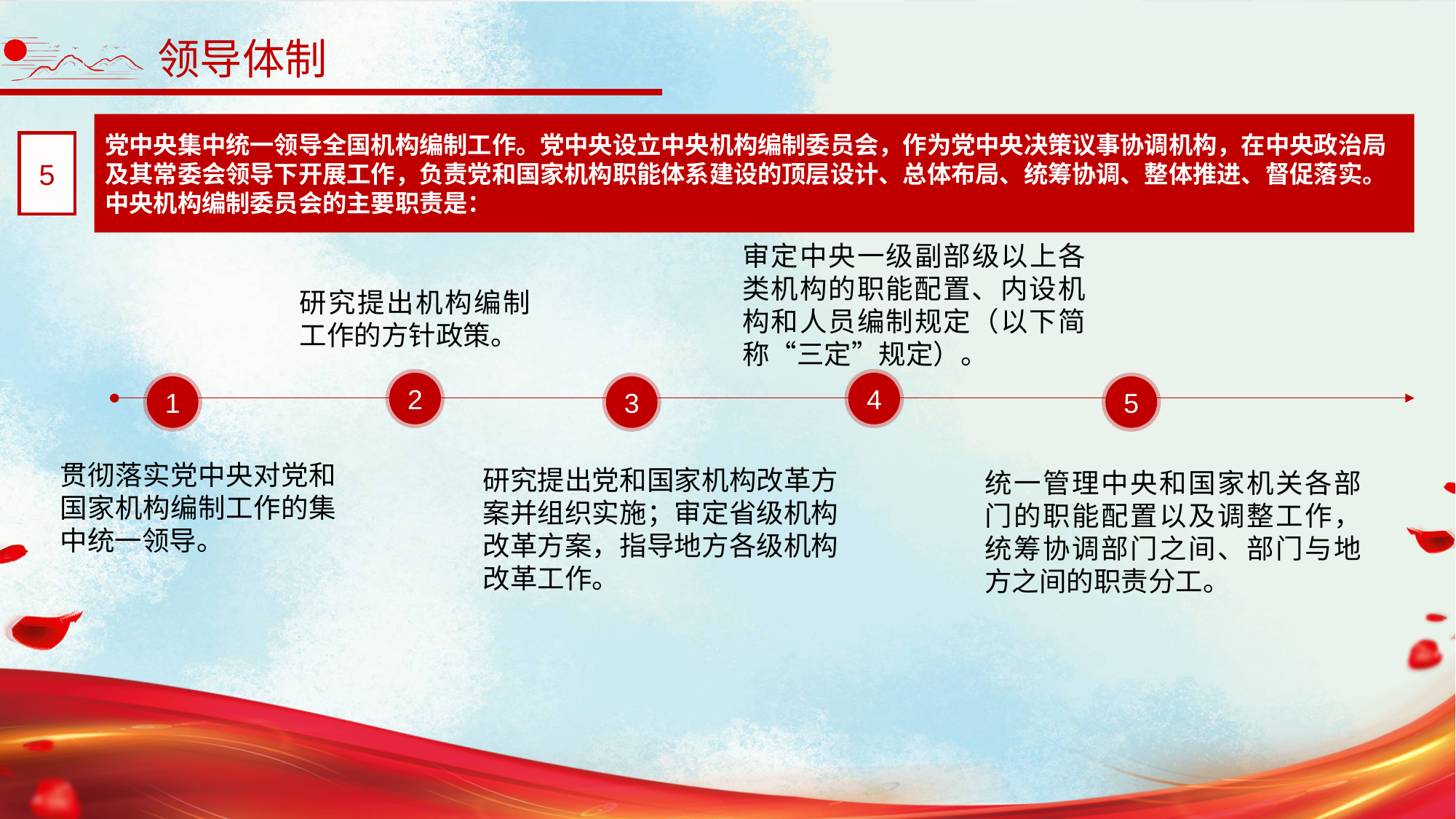

领导体制
党中央集中统一领导全国机构编制工作。党中央设立中央机构编制委员会，作为党中央决策议事协调机构，在中央政治局及其常委会领导下开展工作，负责党和国家机构职能体系建设的顶层设计、总体布局、统筹协调、整体推进、督促落实。中央机构编制委员会的主要职责是：
5
审定中央一级副部级以上各类机构的职能配置、内设机构和人员编制规定（以下简称“三定”规定）。
研究提出机构编制工作的方针政策。
2
4
1
3
5
贯彻落实党中央对党和国家机构编制工作的集中统一领导。
研究提出党和国家机构改革方案并组织实施；审定省级机构改革方案，指导地方各级机构改革工作。
统一管理中央和国家机关各部门的职能配置以及调整工作，统筹协调部门之间、部门与地方之间的职责分工。